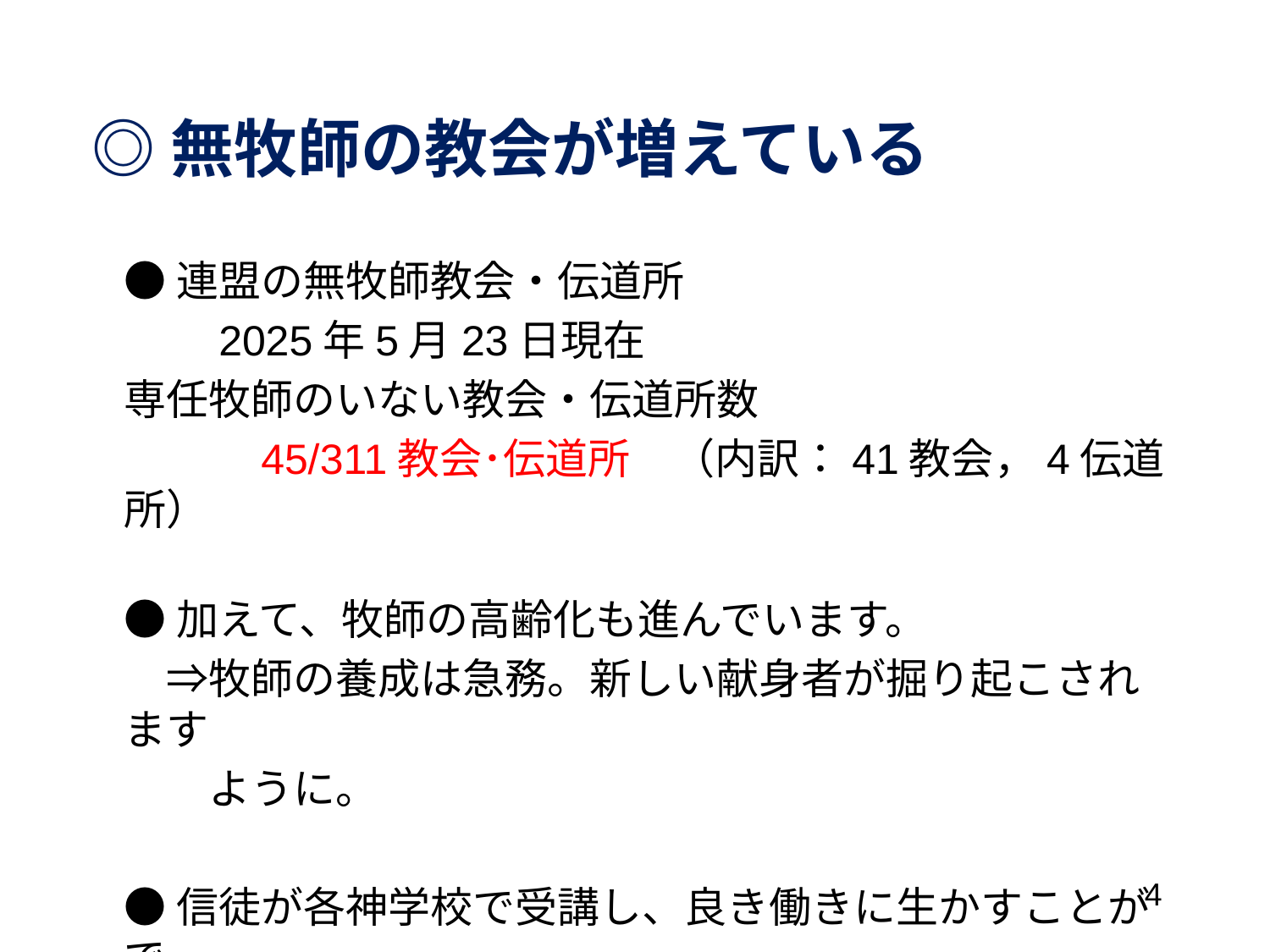

# ◎無牧師の教会が増えている

●連盟の無牧師教会・伝道所
　　2025年5月23日現在
専任牧師のいない教会・伝道所数
　　　45/311教会･伝道所　（内訳：41教会，4伝道所）
●加えて、牧師の高齢化も進んでいます。
　⇒牧師の養成は急務。新しい献身者が掘り起こされます
　　ように。

●信徒が各神学校で受講し、良き働きに生かすことがで
　　きますように。
4